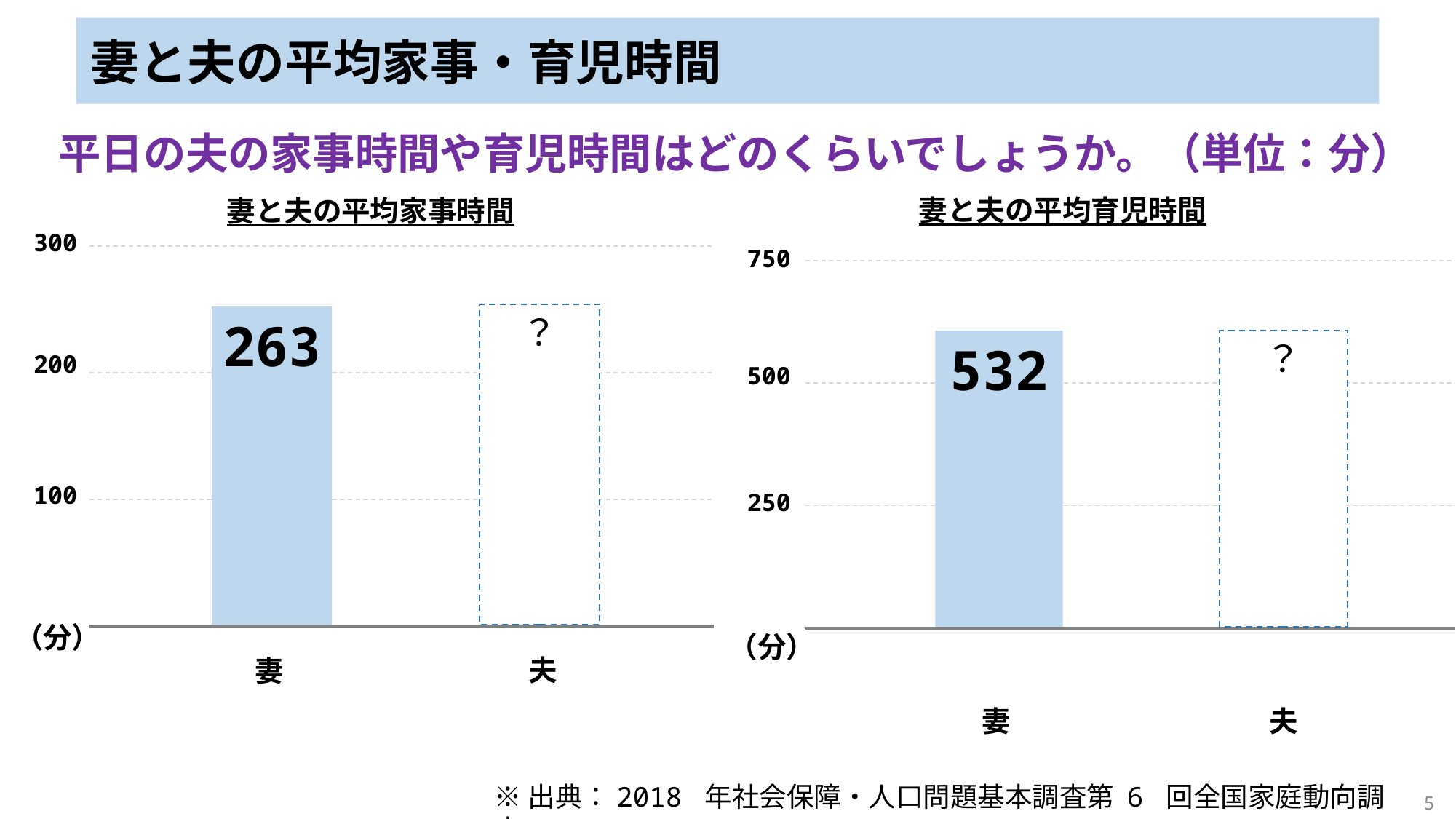

妻と夫の平均家事・育児時間
平日の夫の家事時間や育児時間はどのくらいでしょうか。（単位：分）
妻と夫の平均家事時間
妻と夫の平均育児時間
300
？
263
200
100
夫
妻
750
532
？
500
250
妻
夫
（分）
（分）
※出典：2018 年社会保障・人口問題基本調査第 6 回全国家庭動向調査
5